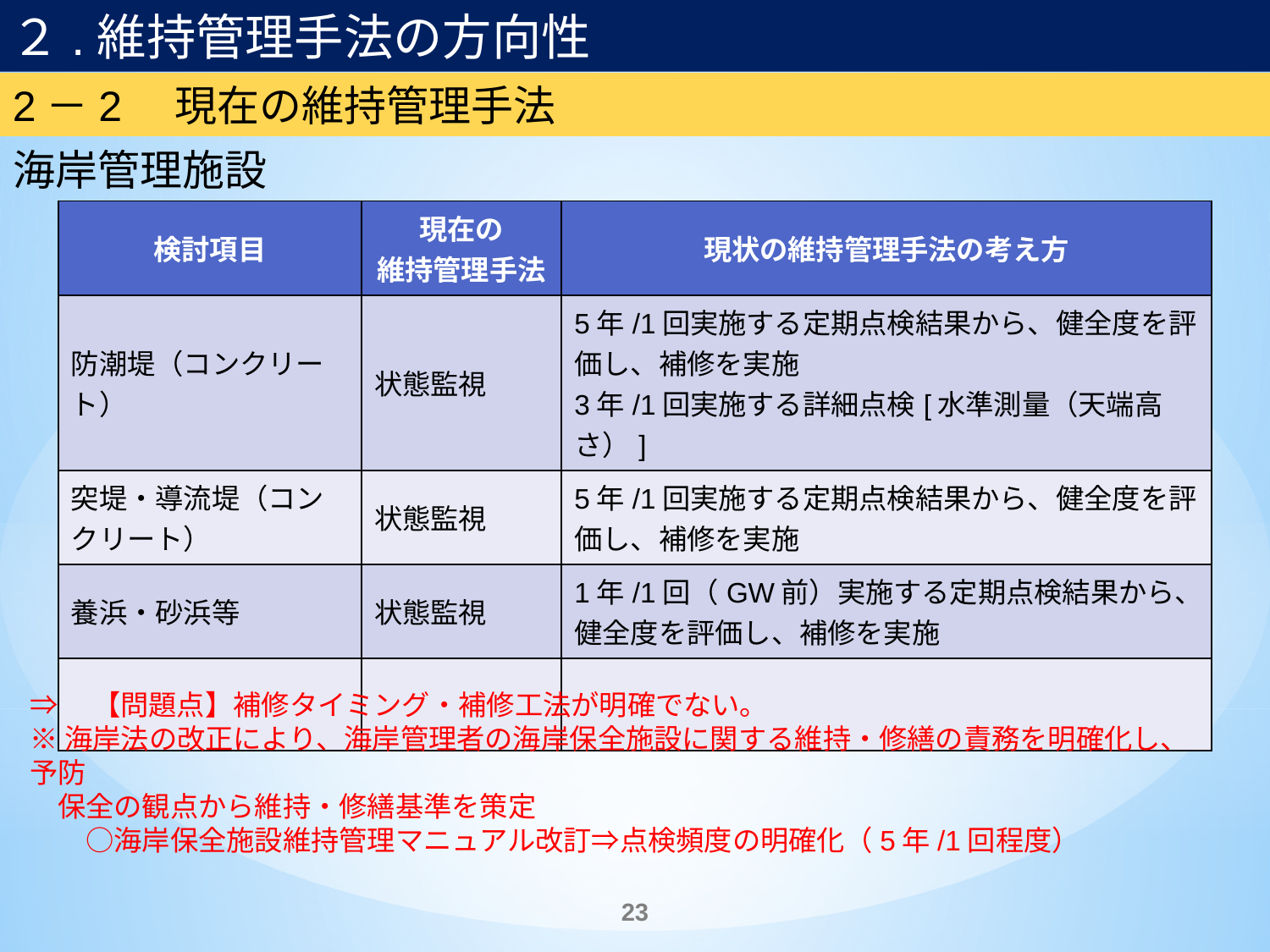

２.維持管理手法の方向性
2－2　現在の維持管理手法
海岸管理施設
| 検討項目 | 現在の 維持管理手法 | 現状の維持管理手法の考え方 |
| --- | --- | --- |
| 防潮堤（コンクリート） | 状態監視 | 5年/1回実施する定期点検結果から、健全度を評価し、補修を実施 3年/1回実施する詳細点検[水準測量（天端高さ）] |
| 突堤・導流堤（コンクリート） | 状態監視 | 5年/1回実施する定期点検結果から、健全度を評価し、補修を実施 |
| 養浜・砂浜等 | 状態監視 | 1年/1回（GW前）実施する定期点検結果から、健全度を評価し、補修を実施 |
|  |  |  |
⇒　【問題点】補修タイミング・補修工法が明確でない。
※海岸法の改正により、海岸管理者の海岸保全施設に関する維持・修繕の責務を明確化し、予防
　保全の観点から維持・修繕基準を策定
　　○海岸保全施設維持管理マニュアル改訂⇒点検頻度の明確化（5年/1回程度）
23